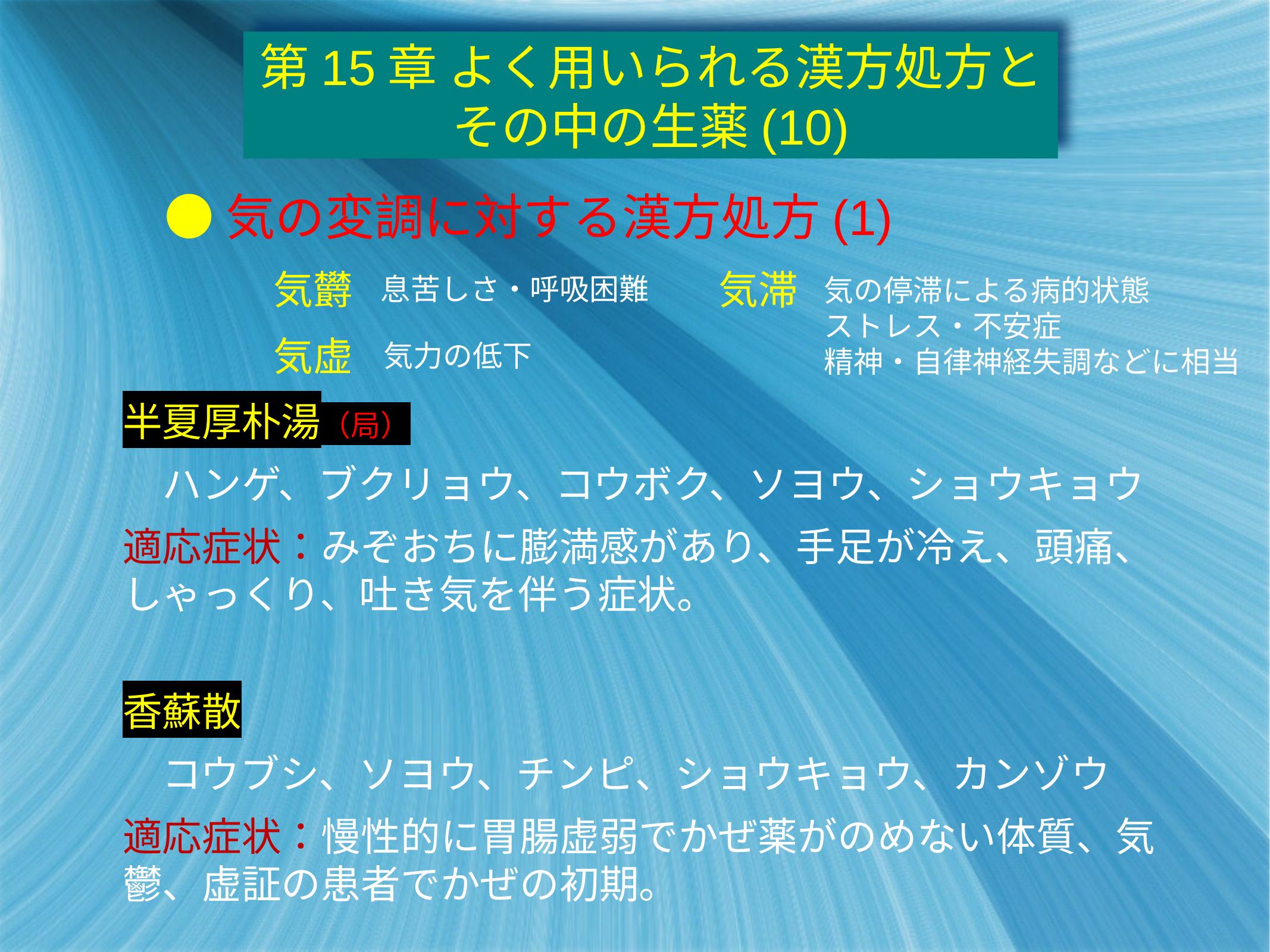

第15章 よく用いられる漢方処方とその中の生薬(10)
●気の変調に対する漢方処方(1)
気欝
気滞
息苦しさ・呼吸困難
気の停滞による病的状態
ストレス・不安症
精神・自律神経失調などに相当
気虚
気力の低下
半夏厚朴湯（局）
　ハンゲ、ブクリョウ、コウボク、ソヨウ、ショウキョウ
適応症状：みぞおちに膨満感があり、手足が冷え、頭痛、しゃっくり、吐き気を伴う症状。
香蘇散
　コウブシ、ソヨウ、チンピ、ショウキョウ、カンゾウ
適応症状：慢性的に胃腸虚弱でかぜ薬がのめない体質、気鬱、虚証の患者でかぜの初期。